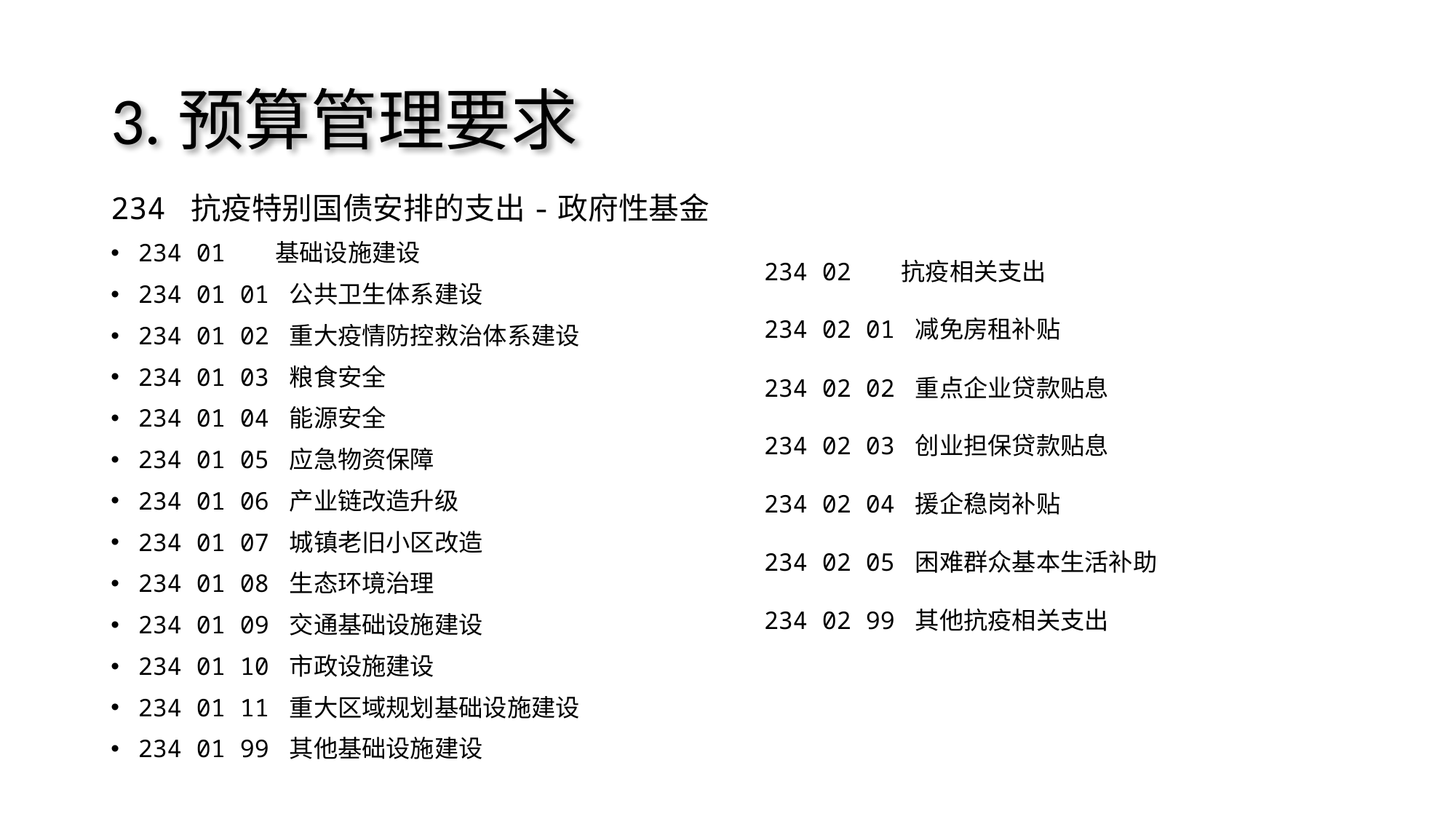

# 3.预算管理要求
234 抗疫特别国债安排的支出-政府性基金
234 01 　 基础设施建设
234 01 01 公共卫生体系建设
234 01 02 重大疫情防控救治体系建设
234 01 03 粮食安全
234 01 04 能源安全
234 01 05 应急物资保障
234 01 06 产业链改造升级
234 01 07 城镇老旧小区改造
234 01 08 生态环境治理
234 01 09 交通基础设施建设
234 01 10 市政设施建设
234 01 11 重大区域规划基础设施建设
234 01 99 其他基础设施建设

234 02 　 抗疫相关支出
234 02 01 减免房租补贴
234 02 02 重点企业贷款贴息
234 02 03 创业担保贷款贴息
234 02 04 援企稳岗补贴
234 02 05 困难群众基本生活补助
234 02 99 其他抗疫相关支出

18